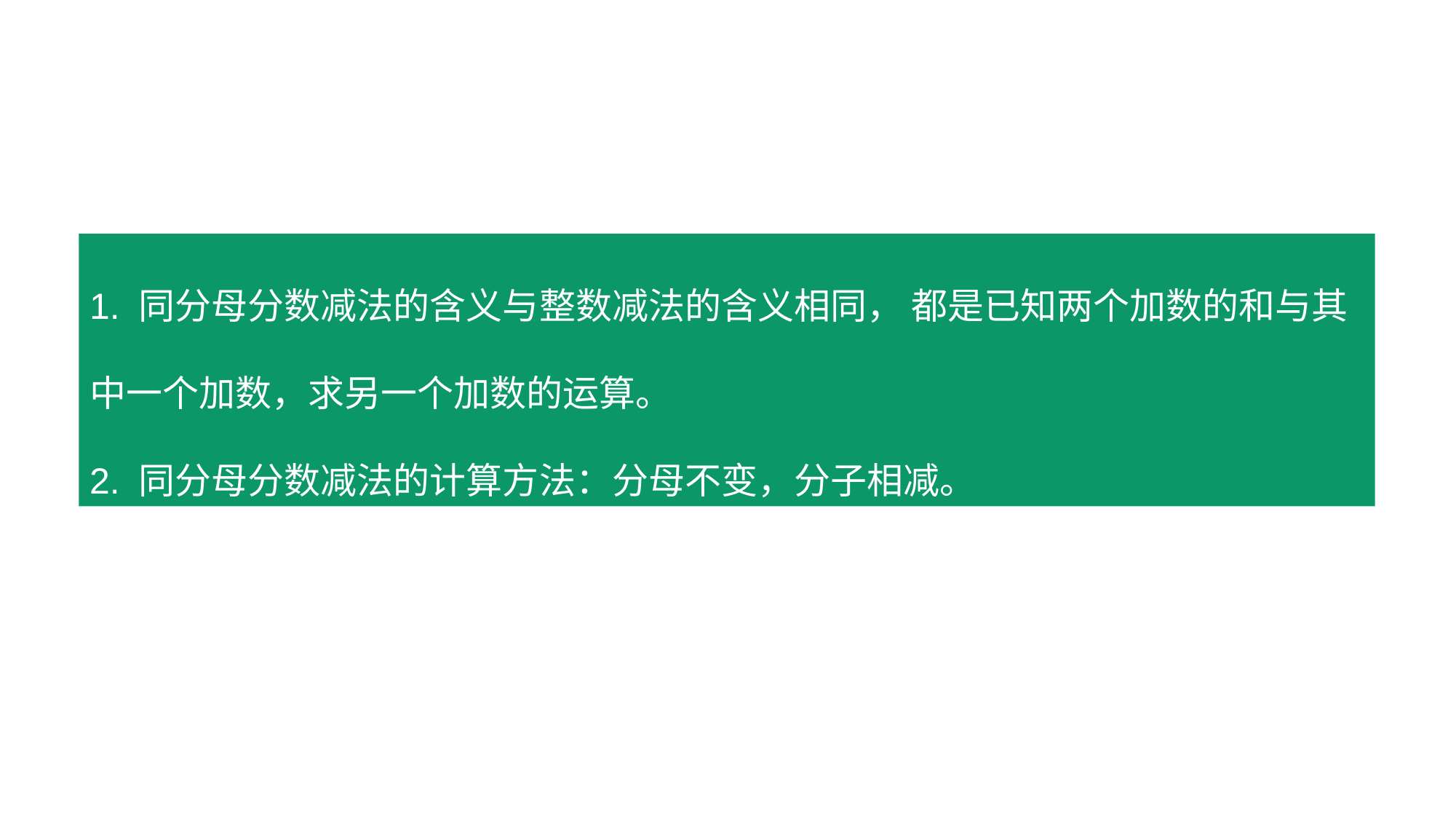

1. 同分母分数减法的含义与整数减法的含义相同， 都是已知两个加数的和与其中一个加数，求另一个加数的运算。
2. 同分母分数减法的计算方法：分母不变，分子相减。